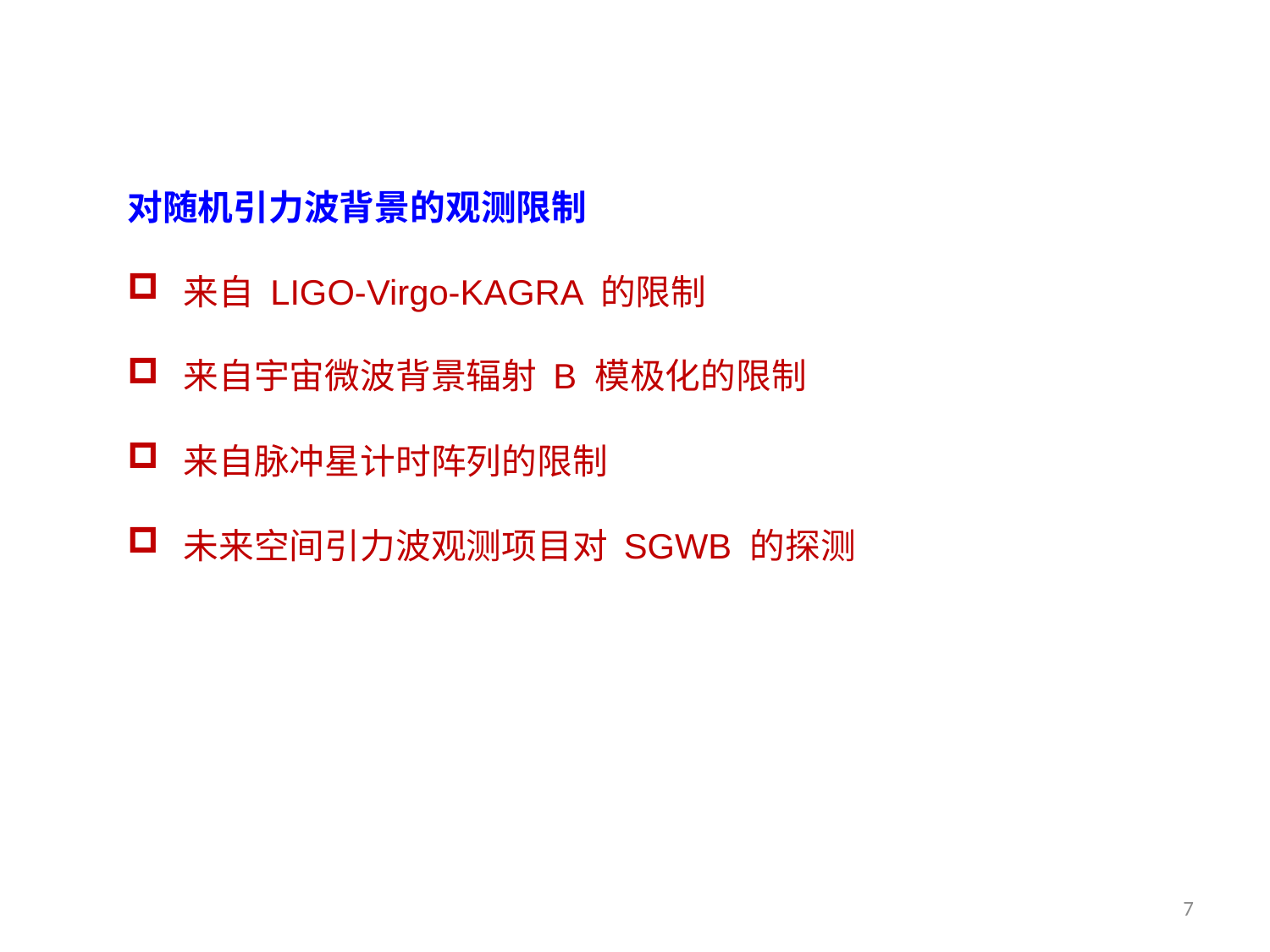

2 观测实验对随机引力波背景的限制
对随机引力波背景的观测限制
 来自 LIGO-Virgo-KAGRA 的限制
 来自宇宙微波背景辐射 B 模极化的限制
 来自脉冲星计时阵列的限制
 未来空间引力波观测项目对 SGWB 的探测
7